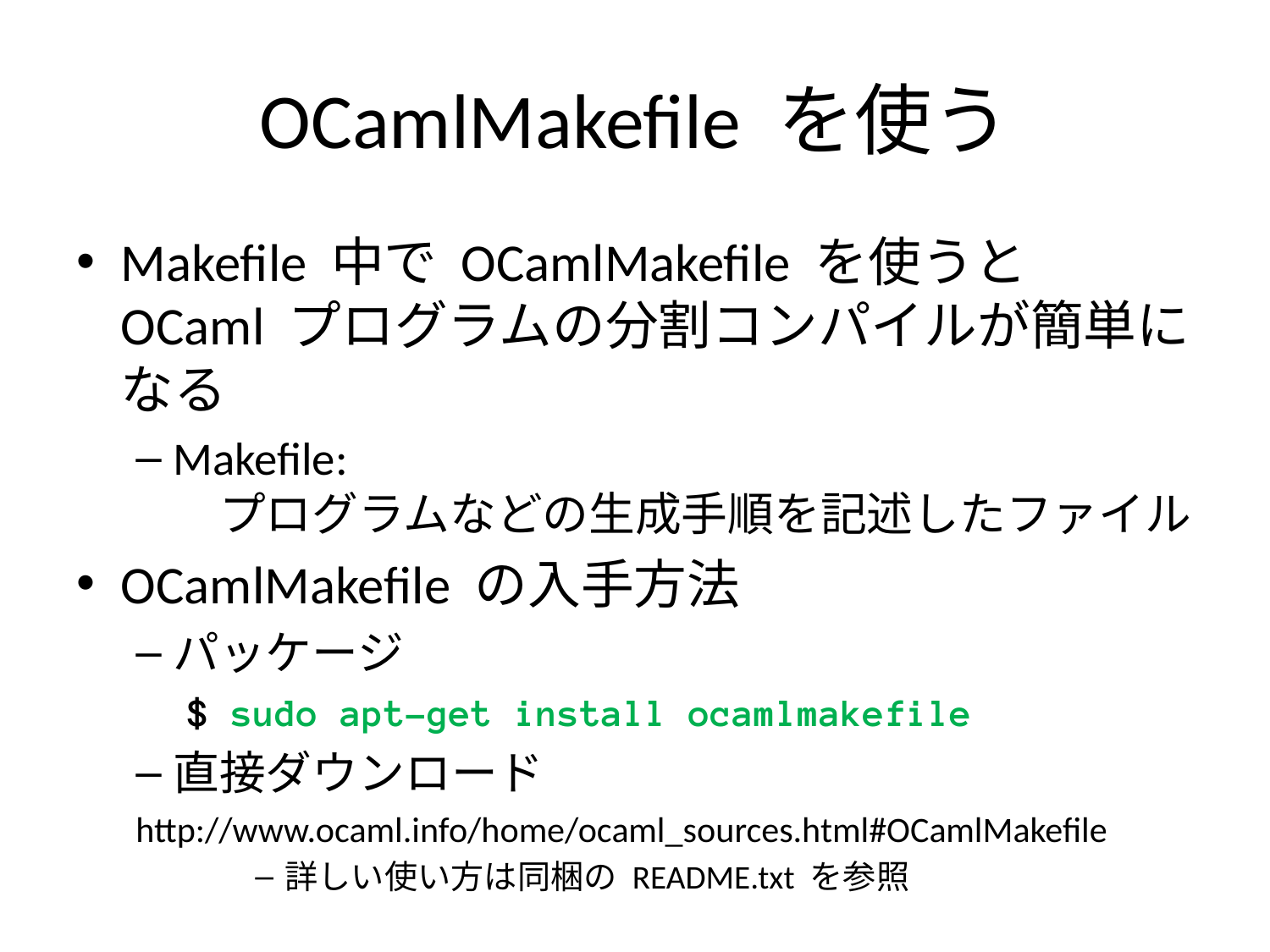

# OCamlMakefile を使う
Makefile 中で OCamlMakefile を使うと OCaml プログラムの分割コンパイルが簡単になる
Makefile:
　プログラムなどの生成手順を記述したファイル
OCamlMakefile の入手方法
パッケージ
$ sudo apt-get install ocamlmakefile
直接ダウンロード
http://www.ocaml.info/home/ocaml_sources.html#OCamlMakefile
詳しい使い方は同梱の README.txt を参照